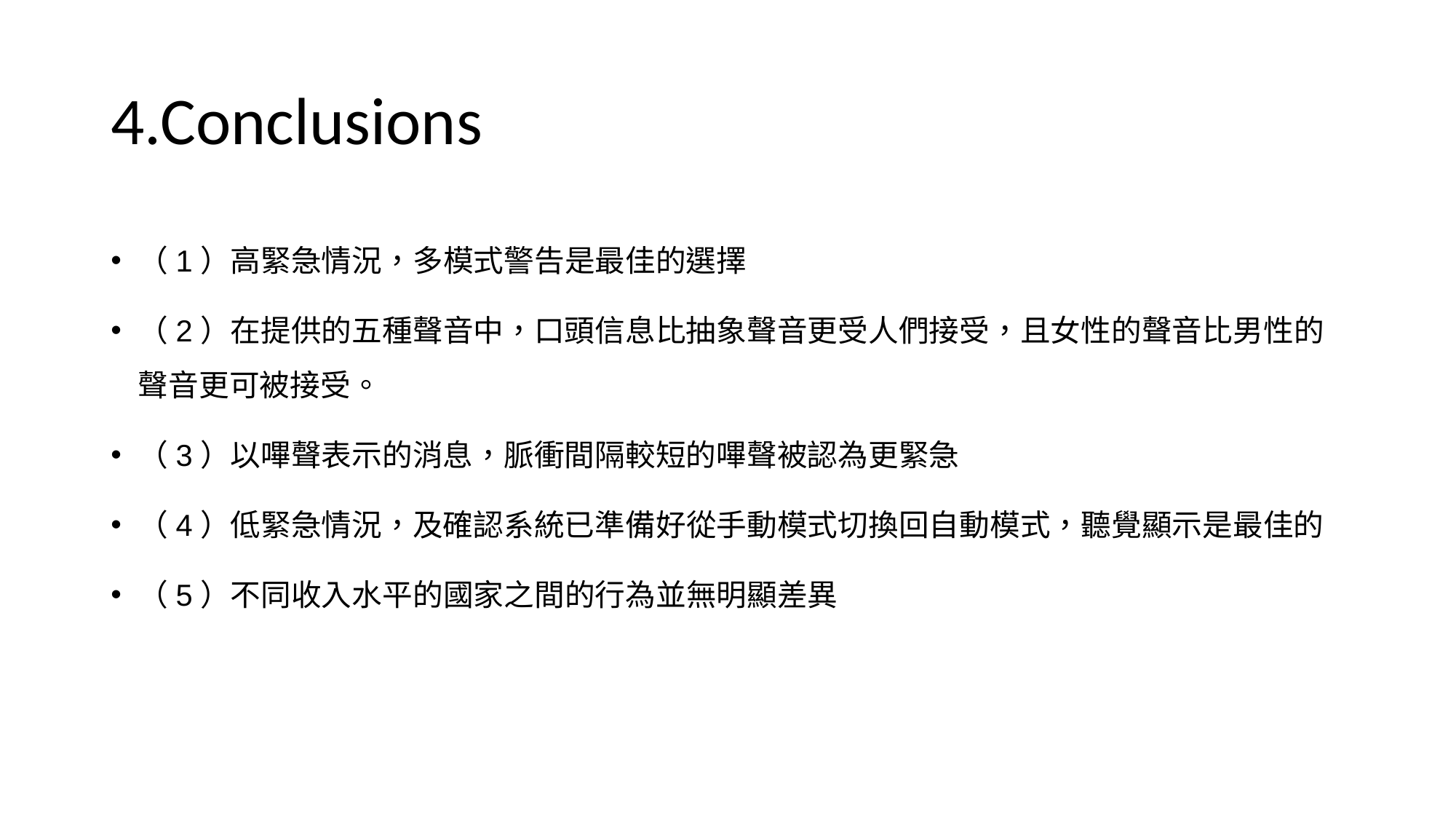

# 4.Conclusions
（1）高緊急情況，多模式警告是最佳的選擇
（2）在提供的五種聲音中，口頭信息比抽象聲音更受人們接受，且女性的聲音比男性的聲音更可被接受。
（3）以嗶聲表示的消息，脈衝間隔較短的嗶聲被認為更緊急
（4）低緊急情況，及確認系統已準備好從手動模式切換回自動模式，聽覺顯示是最佳的
（5）不同收入水平的國家之間的行為並無明顯差異